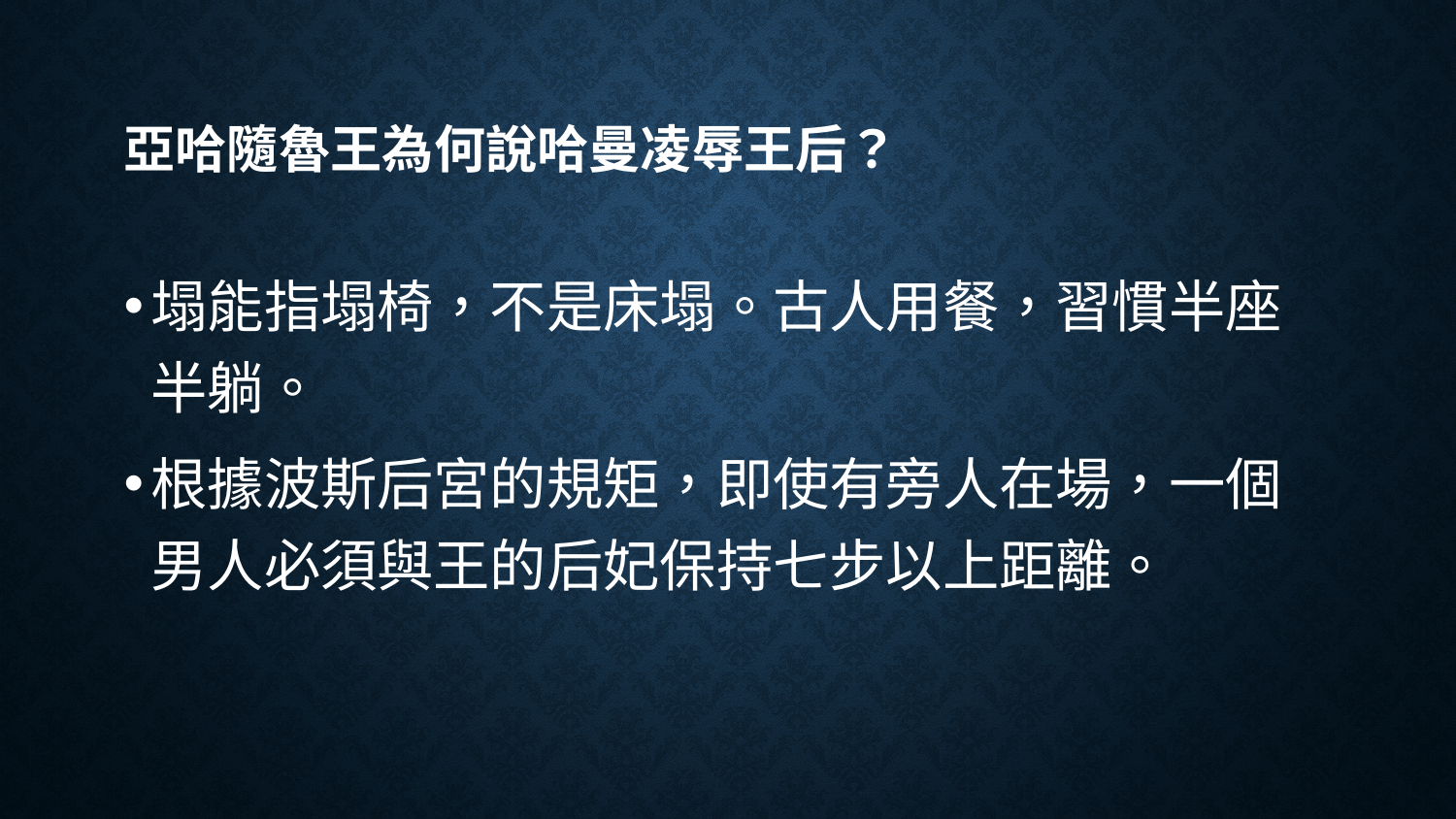

# 亞哈隨魯王為何說哈曼凌辱王后？
塌能指塌椅，不是床塌。古人用餐，習慣半座半躺。
根據波斯后宮的規矩，即使有旁人在場，一個男人必須與王的后妃保持七步以上距離。